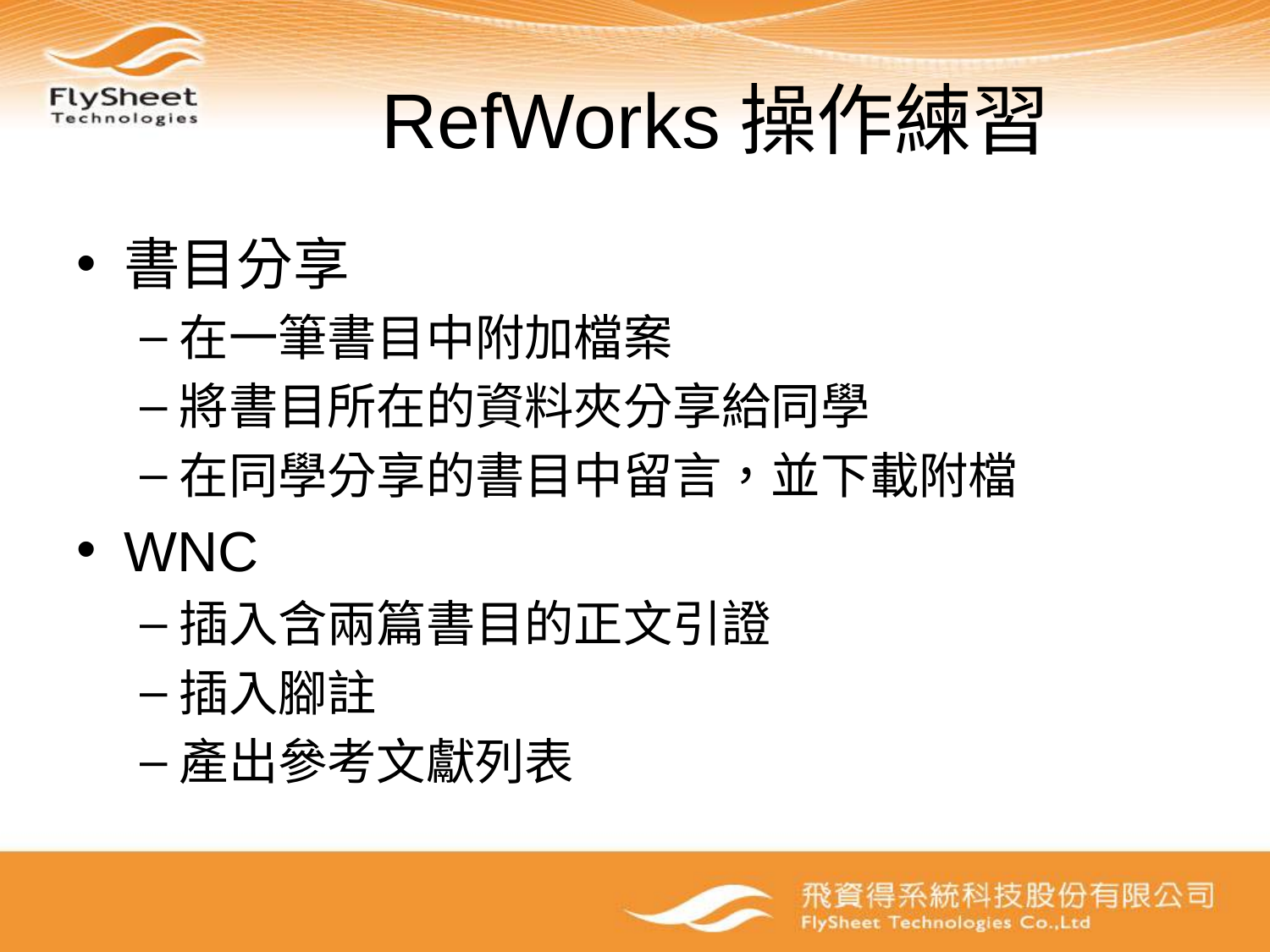

# RefWorks操作練習
書目分享
在一筆書目中附加檔案
將書目所在的資料夾分享給同學
在同學分享的書目中留言，並下載附檔
WNC
插入含兩篇書目的正文引證
插入腳註
產出參考文獻列表